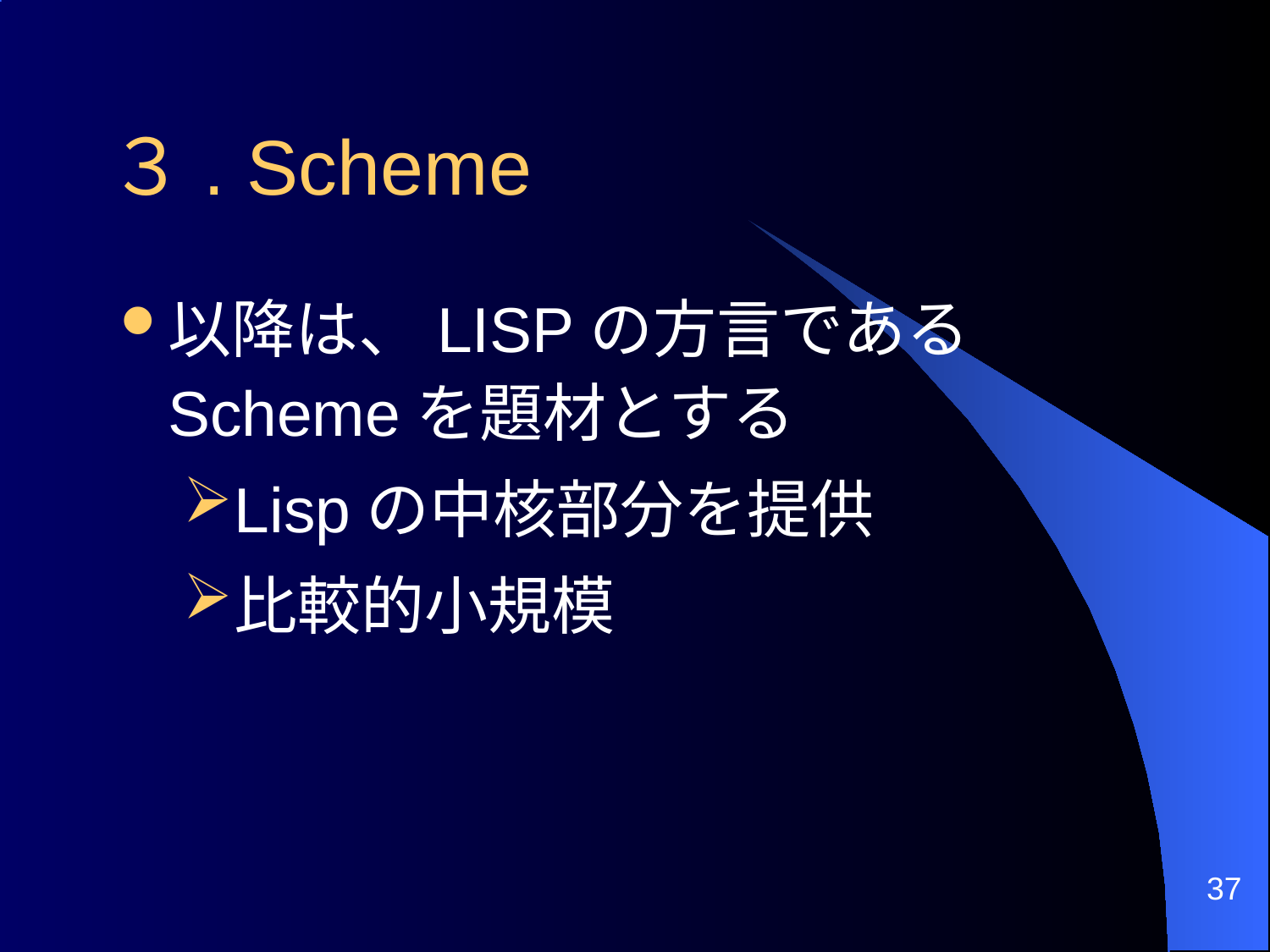

３. Scheme
以降は、LISPの方言である Schemeを題材とする
Lispの中核部分を提供
比較的小規模
37